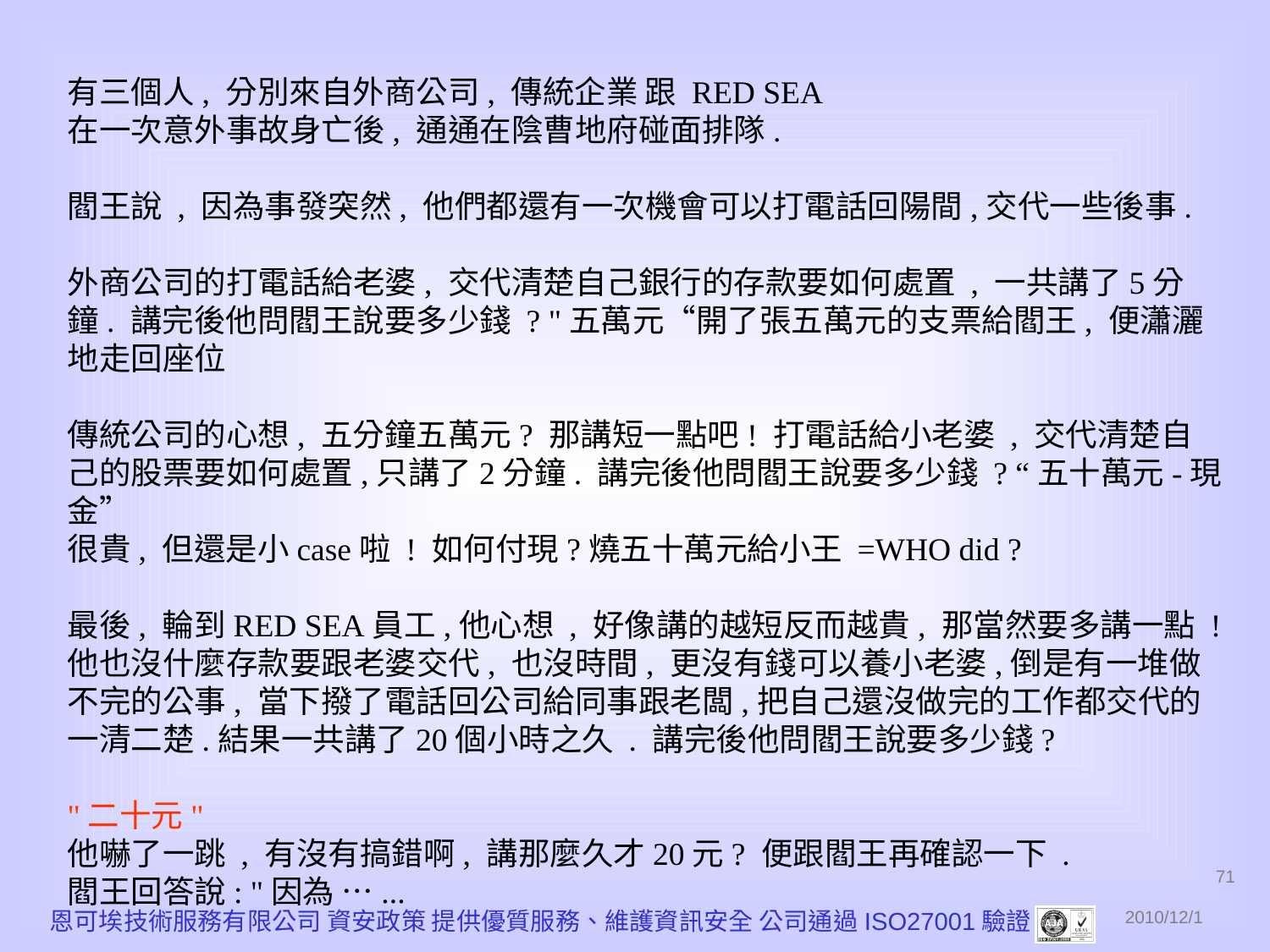

有三個人, 分別來自外商公司, 傳統企業 跟 RED SEA
在一次意外事故身亡後, 通通在陰曹地府碰面排隊.
閻王說 , 因為事發突然, 他們都還有一次機會可以打電話回陽間,交代一些後事.
外商公司的打電話給老婆, 交代清楚自己銀行的存款要如何處置 , 一共講了5分鐘. 講完後他問閻王說要多少錢 ? "五萬元“開了張五萬元的支票給閻王, 便瀟灑地走回座位
傳統公司的心想, 五分鐘五萬元? 那講短一點吧! 打電話給小老婆 , 交代清楚自己的股票要如何處置,只講了2分鐘. 講完後他問閻王說要多少錢 ? “五十萬元-現金”
很貴, 但還是小case啦 ! 如何付現?燒五十萬元給小王 =WHO did ?
最後, 輪到RED SEA員工,他心想 , 好像講的越短反而越貴, 那當然要多講一點 !
他也沒什麼存款要跟老婆交代, 也沒時間, 更沒有錢可以養小老婆,倒是有一堆做不完的公事, 當下撥了電話回公司給同事跟老闆,把自己還沒做完的工作都交代的一清二楚.結果一共講了20個小時之久 . 講完後他問閻王說要多少錢?
"二十元"
他嚇了一跳 , 有沒有搞錯啊, 講那麼久才20元? 便跟閻王再確認一下 .
閻王回答說: "因為 …...

從地獄打到地獄是市內電話, 只收基本費!"

71
恩可埃技術服務有限公司 資安政策 提供優質服務、維護資訊安全 公司通過ISO27001驗證
2010/12/1